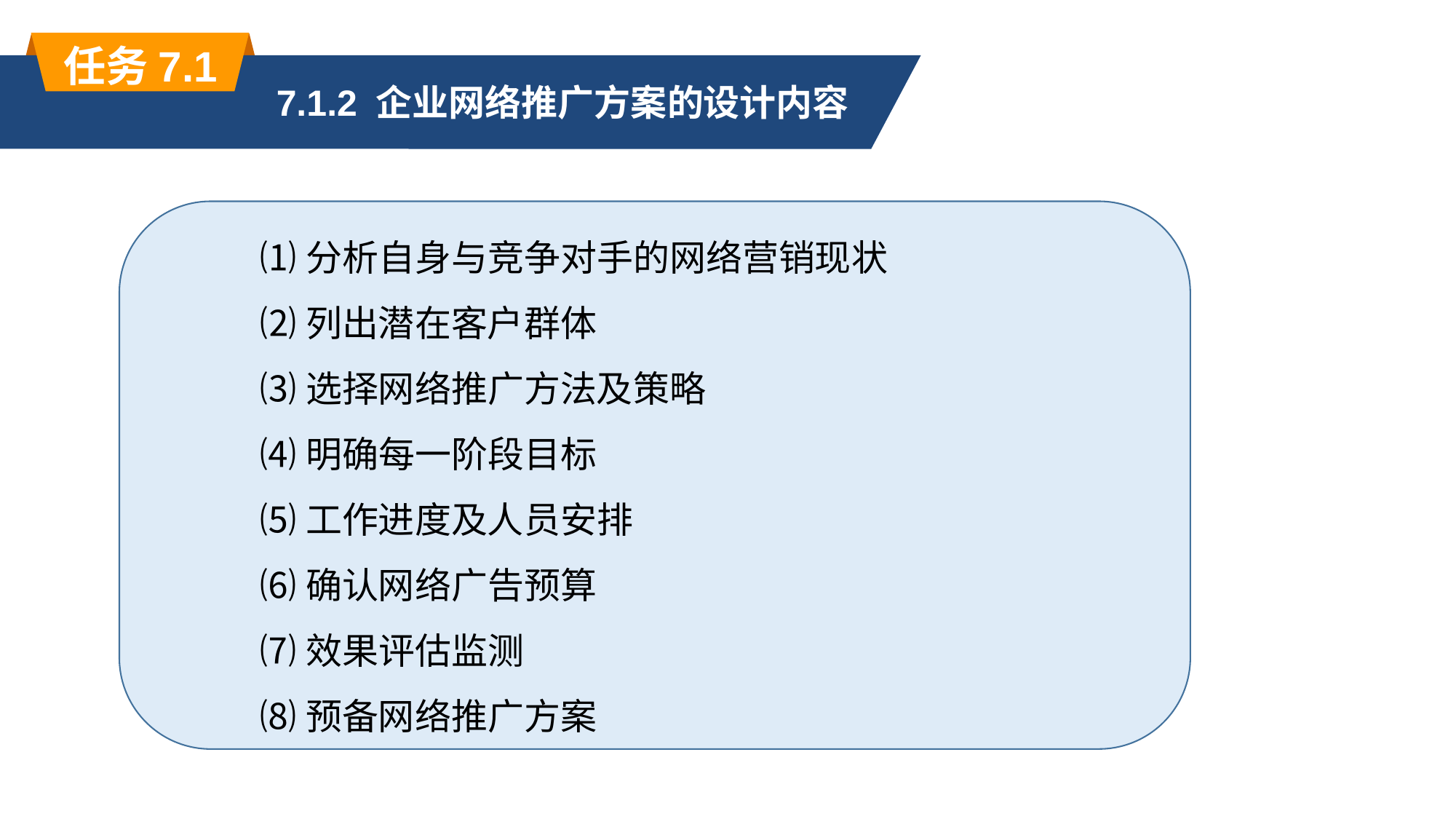

任务7.1

7.1.2 企业网络推广方案的设计内容
 ⑴分析自身与竞争对手的网络营销现状
 ⑵列出潜在客户群体
 ⑶选择网络推广方法及策略
 ⑷明确每一阶段目标
 ⑸工作进度及人员安排
 ⑹确认网络广告预算
 ⑺效果评估监测
 ⑻预备网络推广方案